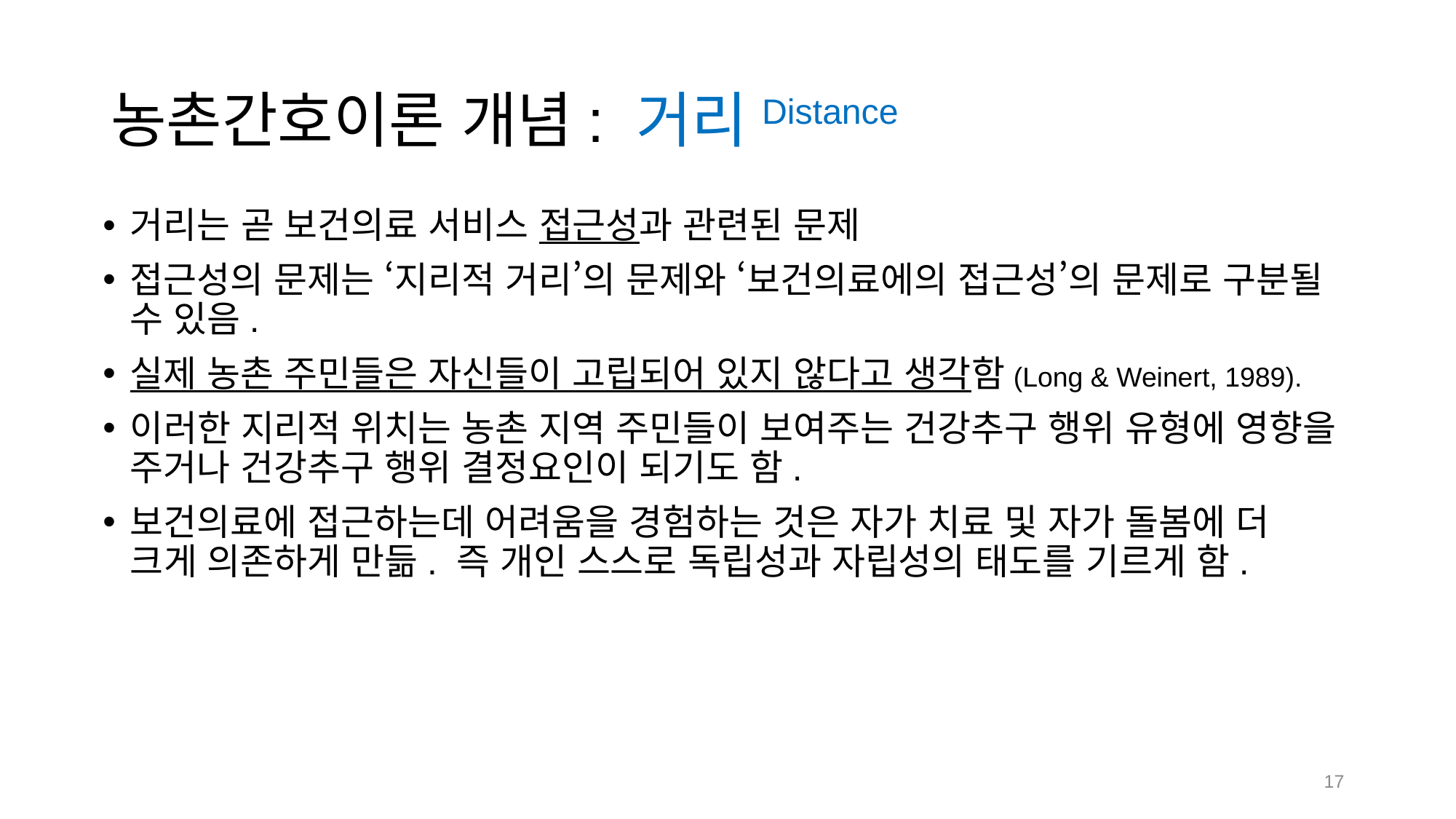

# 농촌간호이론 개념: 거리Distance
거리는 곧 보건의료 서비스 접근성과 관련된 문제
접근성의 문제는 ‘지리적 거리’의 문제와 ‘보건의료에의 접근성’의 문제로 구분될 수 있음.
실제 농촌 주민들은 자신들이 고립되어 있지 않다고 생각함(Long & Weinert, 1989).
이러한 지리적 위치는 농촌 지역 주민들이 보여주는 건강추구 행위 유형에 영향을 주거나 건강추구 행위 결정요인이 되기도 함.
보건의료에 접근하는데 어려움을 경험하는 것은 자가 치료 및 자가 돌봄에 더 크게 의존하게 만듦. 즉 개인 스스로 독립성과 자립성의 태도를 기르게 함.
17